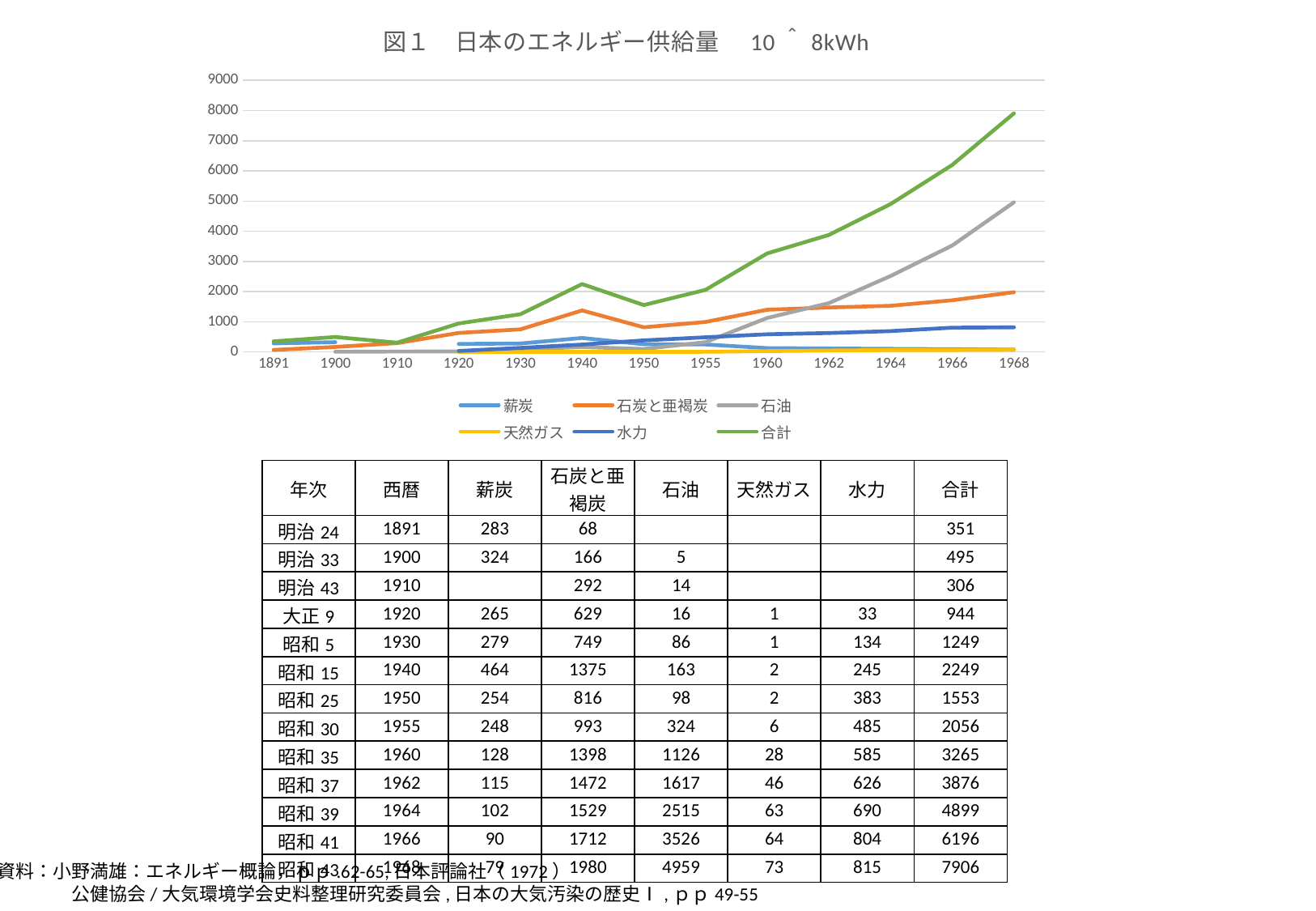

### Chart: 図１　日本のエネルギー供給量　10＾8kWh

| Category | 薪炭 | 石炭と亜褐炭 | 石油 | 天然ガス | 水力 | 合計 |
|---|---|---|---|---|---|---|
| 1891 | 283.0 | 68.0 | None | None | None | 351.0 |
| 1900 | 324.0 | 166.0 | 5.0 | None | None | 495.0 |
| 1910 | None | 292.0 | 14.0 | None | None | 306.0 |
| 1920 | 265.0 | 629.0 | 16.0 | 1.0 | 33.0 | 944.0 |
| 1930 | 279.0 | 749.0 | 86.0 | 1.0 | 134.0 | 1249.0 |
| 1940 | 464.0 | 1375.0 | 163.0 | 2.0 | 245.0 | 2249.0 |
| 1950 | 254.0 | 816.0 | 98.0 | 2.0 | 383.0 | 1553.0 |
| 1955 | 248.0 | 993.0 | 324.0 | 6.0 | 485.0 | 2056.0 |
| 1960 | 128.0 | 1398.0 | 1126.0 | 28.0 | 585.0 | 3265.0 |
| 1962 | 115.0 | 1472.0 | 1617.0 | 46.0 | 626.0 | 3876.0 |
| 1964 | 102.0 | 1529.0 | 2515.0 | 63.0 | 690.0 | 4899.0 |
| 1966 | 90.0 | 1712.0 | 3526.0 | 64.0 | 804.0 | 6196.0 |
| 1968 | 79.0 | 1980.0 | 4959.0 | 73.0 | 815.0 | 7906.0 |
| 年次 | 西暦 | 薪炭 | 石炭と亜褐炭 | 石油 | 天然ガス | 水力 | 合計 |
| --- | --- | --- | --- | --- | --- | --- | --- |
| 明治24 | 1891 | 283 | 68 |  |  |  | 351 |
| 明治33 | 1900 | 324 | 166 | 5 |  |  | 495 |
| 明治43 | 1910 |  | 292 | 14 |  |  | 306 |
| 大正9 | 1920 | 265 | 629 | 16 | 1 | 33 | 944 |
| 昭和5 | 1930 | 279 | 749 | 86 | 1 | 134 | 1249 |
| 昭和15 | 1940 | 464 | 1375 | 163 | 2 | 245 | 2249 |
| 昭和25 | 1950 | 254 | 816 | 98 | 2 | 383 | 1553 |
| 昭和30 | 1955 | 248 | 993 | 324 | 6 | 485 | 2056 |
| 昭和35 | 1960 | 128 | 1398 | 1126 | 28 | 585 | 3265 |
| 昭和37 | 1962 | 115 | 1472 | 1617 | 46 | 626 | 3876 |
| 昭和39 | 1964 | 102 | 1529 | 2515 | 63 | 690 | 4899 |
| 昭和41 | 1966 | 90 | 1712 | 3526 | 64 | 804 | 6196 |
| 昭和43 | 1968 | 79 | 1980 | 4959 | 73 | 815 | 7906 |
資料：小野満雄：エネルギー概論，ｐｐ.62-65,日本評論社（1972）
　　　　公健協会/大気環境学会史料整理研究委員会,日本の大気汚染の歴史Ⅰ,ｐｐ49-55